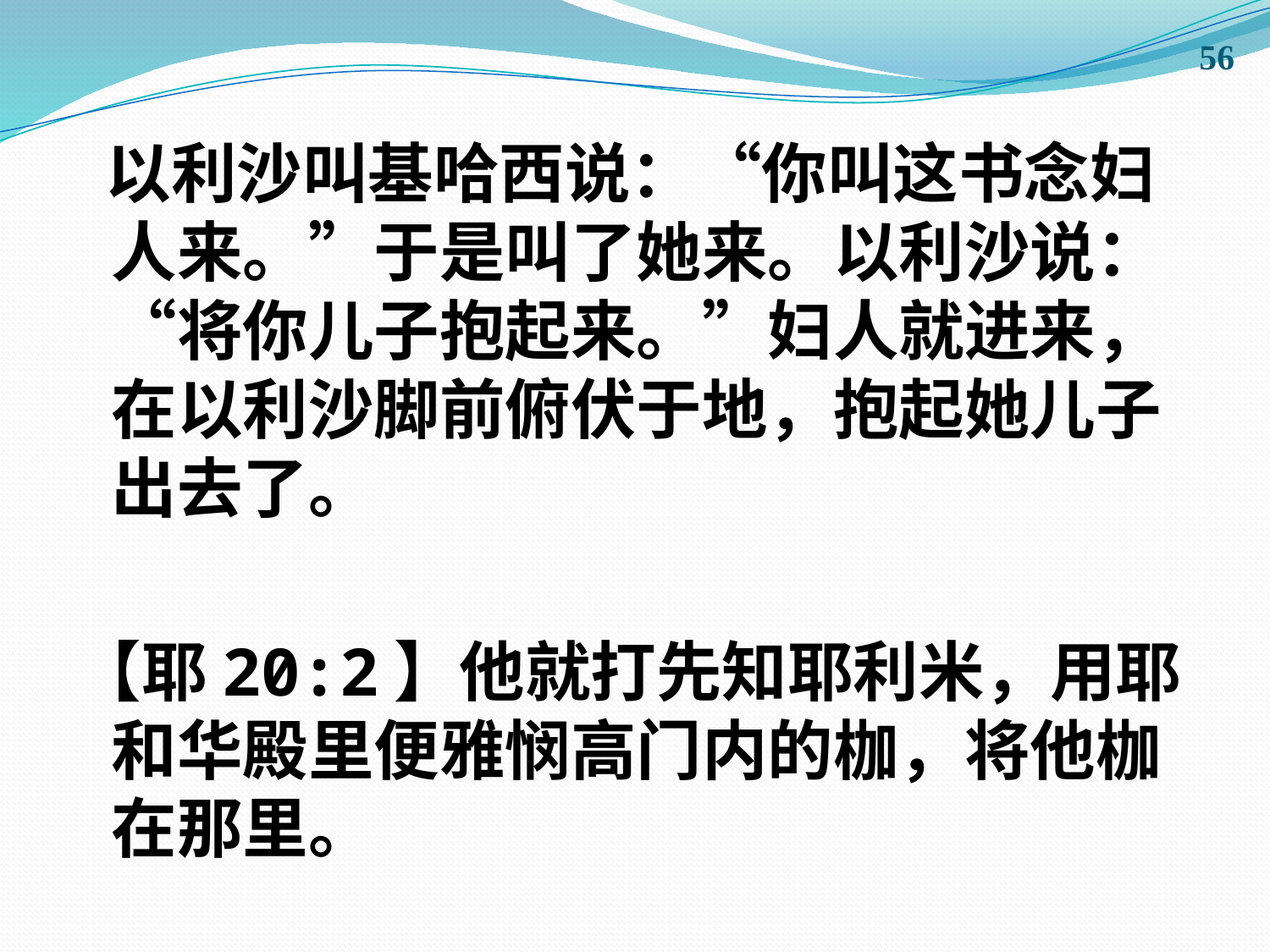

56
 以利沙叫基哈西说：“你叫这书念妇人来。”于是叫了她来。以利沙说：“将你儿子抱起来。”妇人就进来，在以利沙脚前俯伏于地，抱起她儿子出去了。

【耶20:2】他就打先知耶利米，用耶和华殿里便雅悯高门内的枷，将他枷在那里。